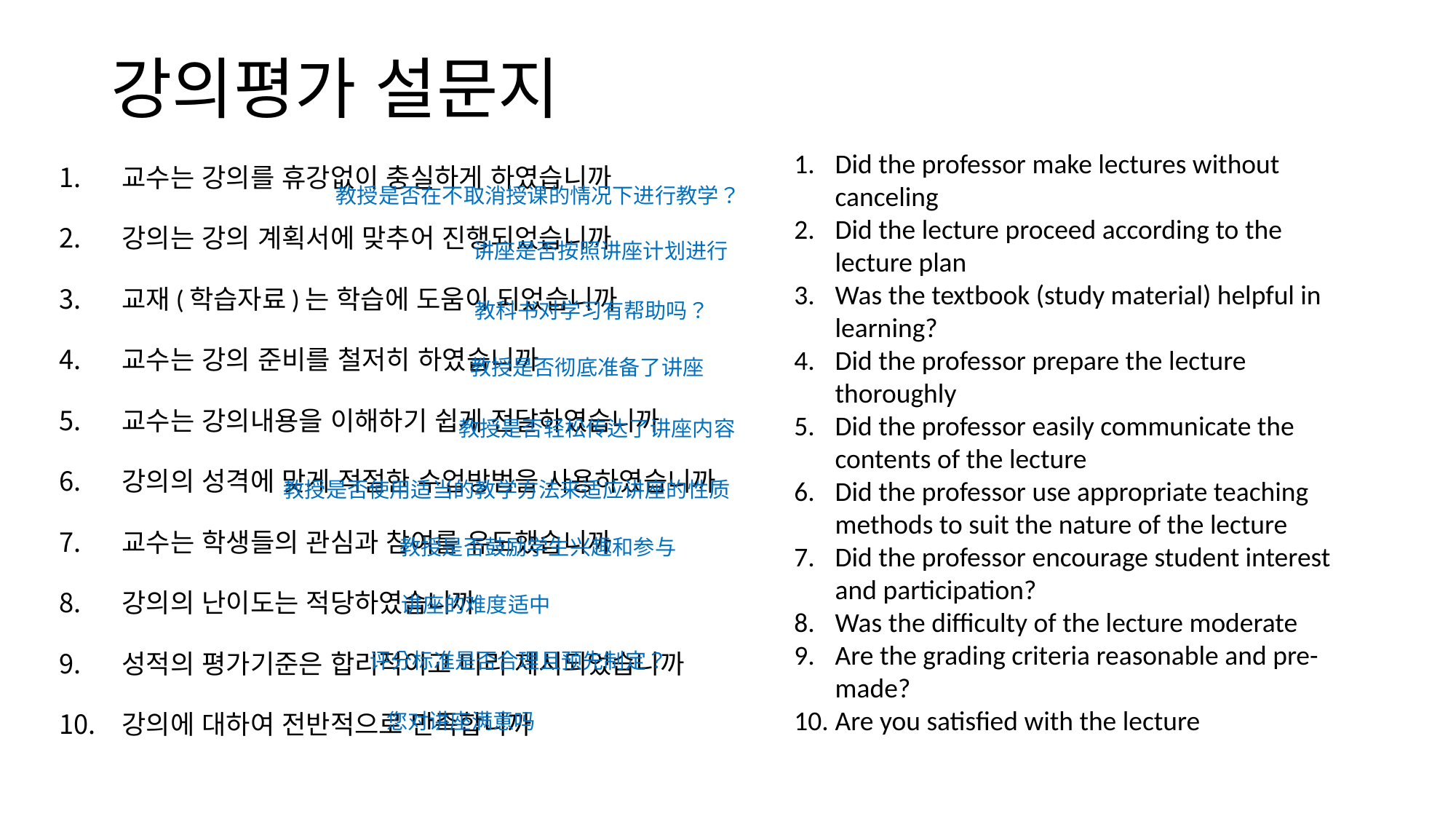

# 강의평가 설문지
교수는 강의를 휴강없이 충실하게 하였습니까
강의는 강의 계획서에 맞추어 진행되었습니까
교재(학습자료)는 학습에 도움이 되었습니까
교수는 강의 준비를 철저히 하였습니까
교수는 강의내용을 이해하기 쉽게 전달하였습니까
강의의 성격에 맞게 적절한 수업방법을 사용하였습니까
교수는 학생들의 관심과 참여를 유도했습니까
강의의 난이도는 적당하였습니까
성적의 평가기준은 합리적이고 미리 제시되었습니까
강의에 대하여 전반적으로 만족합니까
Did the professor make lectures without canceling
Did the lecture proceed according to the lecture plan
Was the textbook (study material) helpful in learning?
Did the professor prepare the lecture thoroughly
Did the professor easily communicate the contents of the lecture
Did the professor use appropriate teaching methods to suit the nature of the lecture
Did the professor encourage student interest and participation?
Was the difficulty of the lecture moderate
Are the grading criteria reasonable and pre-made?
Are you satisfied with the lecture
教授是否在不取消授课的情况下进行教学？
讲座是否按照讲座计划进行
教科书对学习有帮助吗？
教授是否彻底准备了讲座
教授是否轻松传达了讲座内容
教授是否使用适当的教学方法来适应讲座的性质
教授是否鼓励学生兴趣和参与
讲座的难度适中
评分标准是否合理且预先制定？
您对讲座满意吗